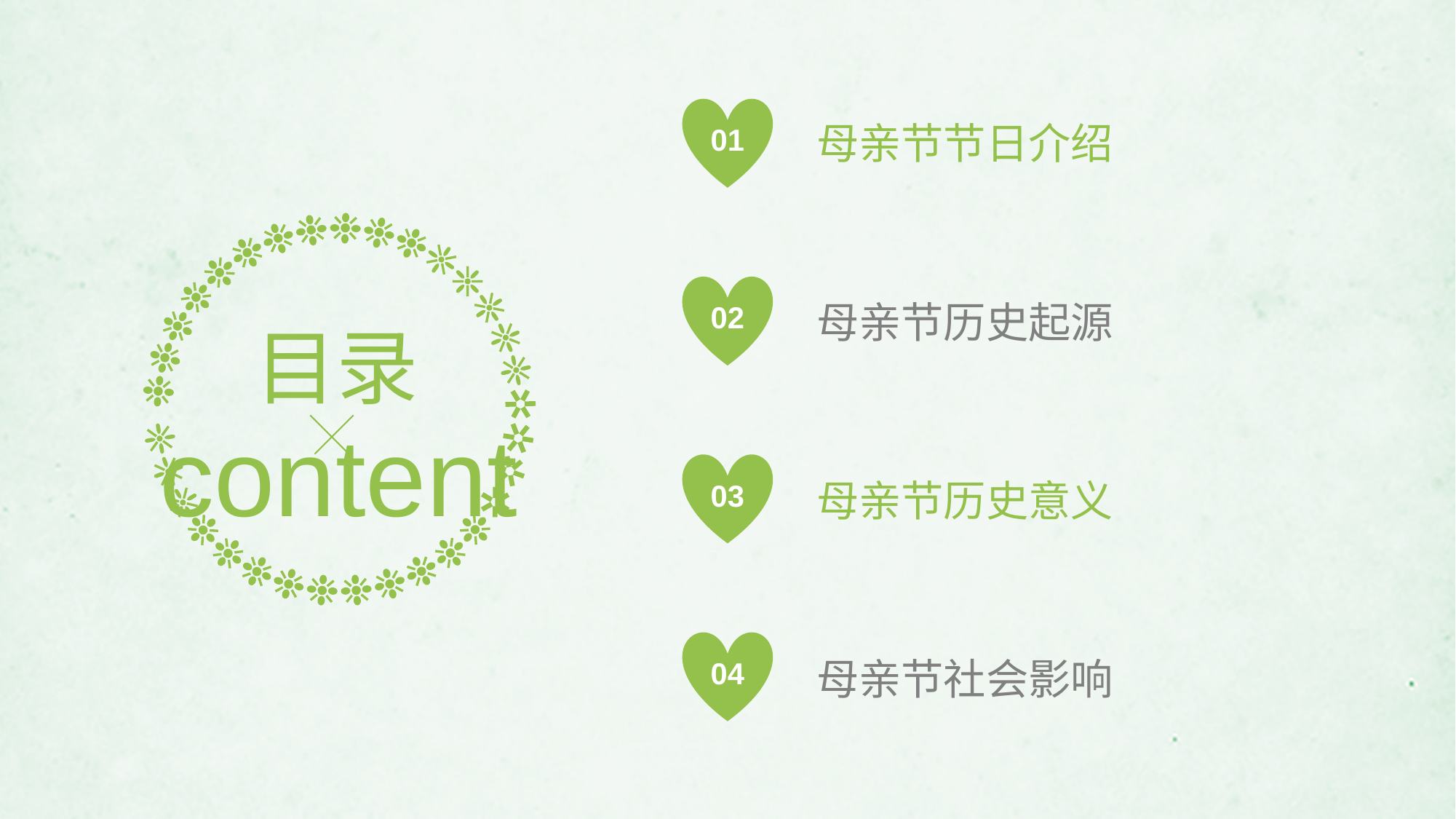

01
母亲节节日介绍
❉❉❉❉❉❉❉❉❉❉❉❈❈❈❈❈✲✲✲✲❉❉❉❉❉❉❉❉❉❉❈❈❈
02
母亲节历史起源
目录
content
03
母亲节历史意义
04
母亲节社会影响